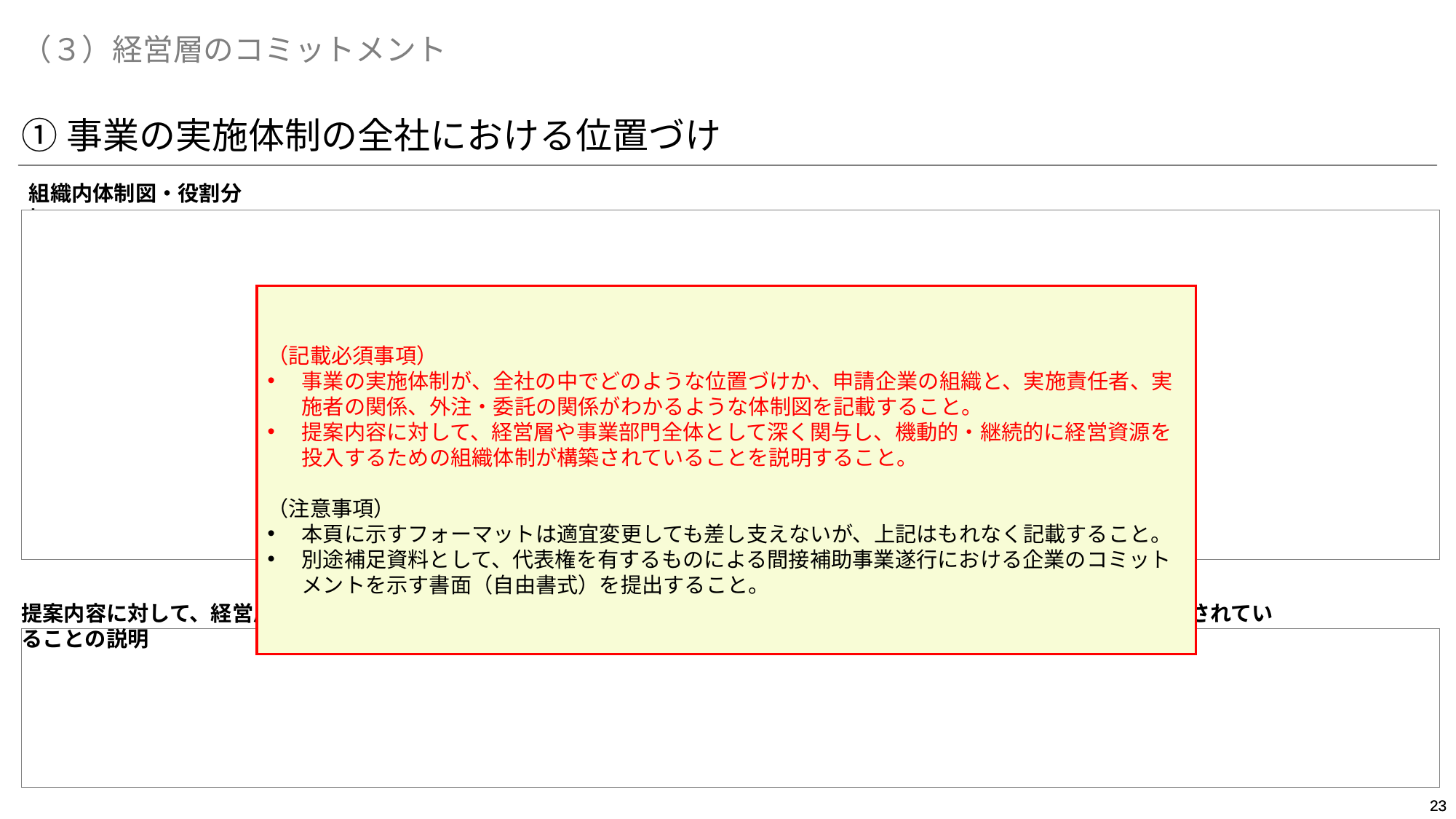

（３）経営層のコミットメント
①事業の実施体制の全社における位置づけ
組織内体制図・役割分担

（記載必須事項）
事業の実施体制が、全社の中でどのような位置づけか、申請企業の組織と、実施責任者、実施者の関係、外注・委託の関係がわかるような体制図を記載すること。
提案内容に対して、経営層や事業部門全体として深く関与し、機動的・継続的に経営資源を投入するための組織体制が構築されていることを説明すること。

（注意事項）
本頁に示すフォーマットは適宜変更しても差し支えないが、上記はもれなく記載すること。
別途補足資料として、代表権を有するものによる間接補助事業遂行における企業のコミットメントを示す書面（自由書式）を提出すること。
提案内容に対して、経営層や事業部門全体として深く関与し、機動的・継続的に経営資源を投入するための組織体制が構築されていることの説明